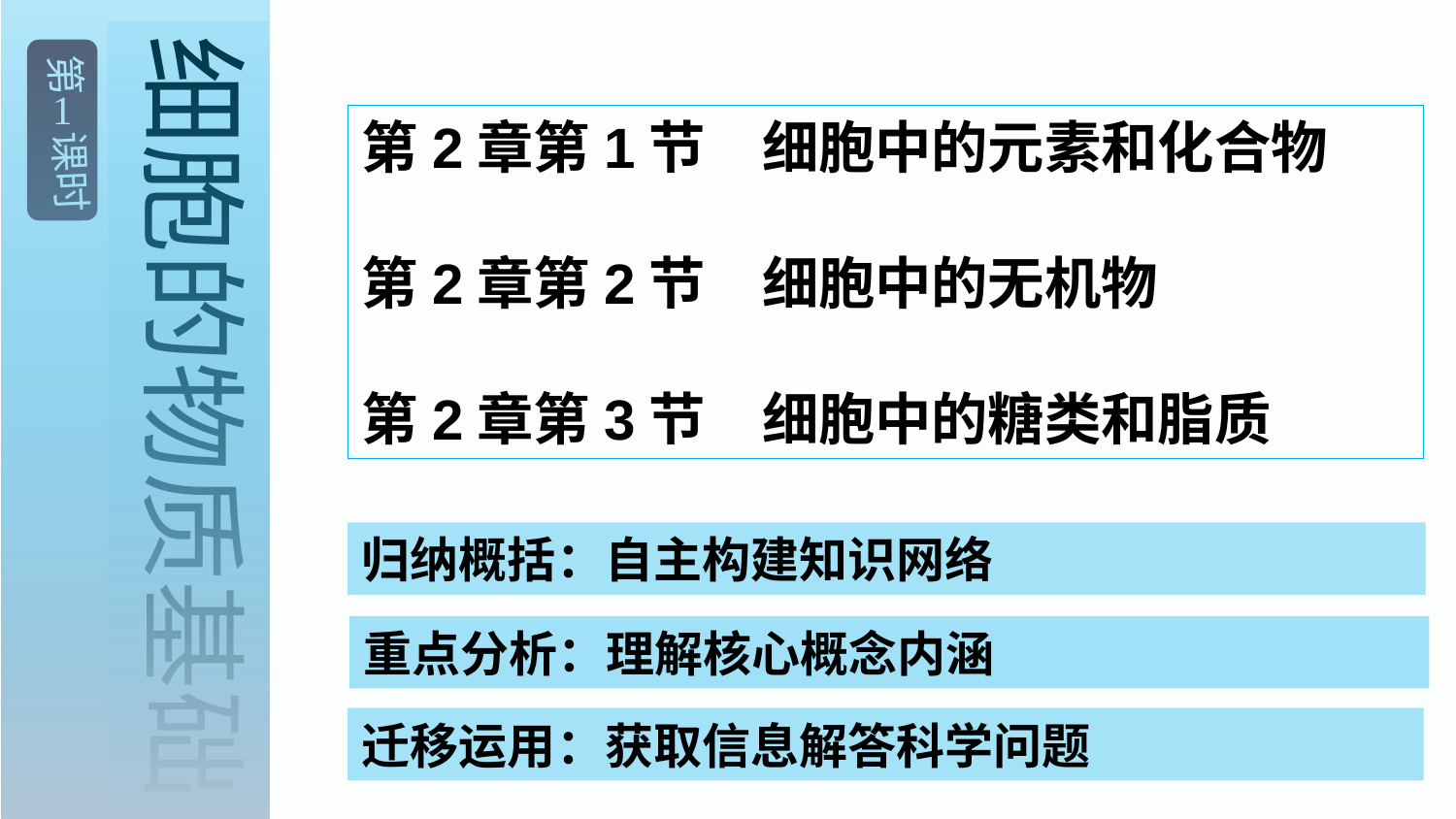

细胞的物质基础

第    课时
1
第2章第1节　细胞中的元素和化合物

第2章第2节　细胞中的无机物

第2章第3节　细胞中的糖类和脂质
归纳概括：自主构建知识网络
重点分析：理解核心概念内涵
迁移运用：获取信息解答科学问题